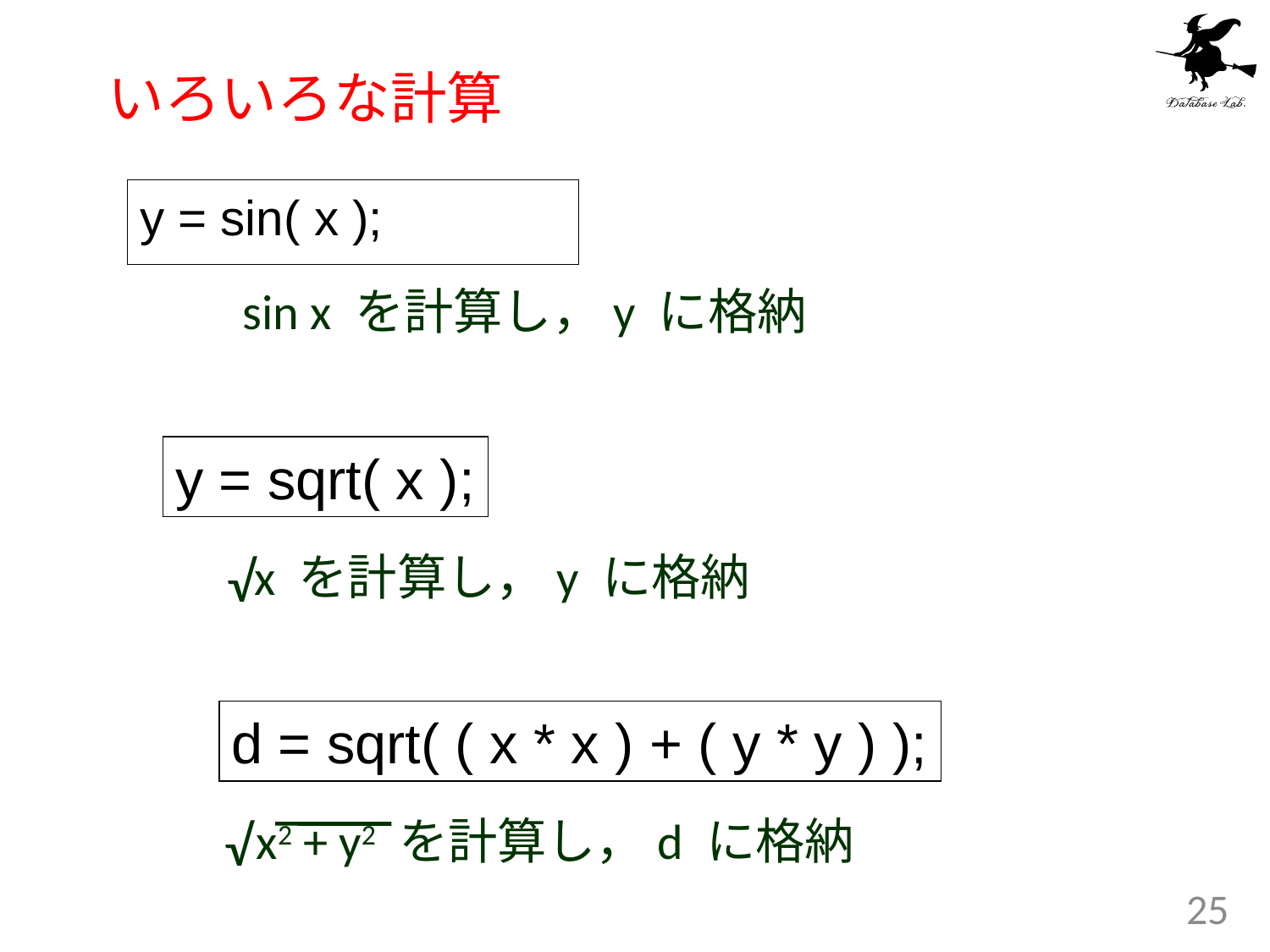

# いろいろな計算
y = sin( x );

sin x を計算し，y に格納
y = sqrt( x );
√
x を計算し，y に格納
d = sqrt( ( x * x ) + ( y * y ) );
√
x2 + y2 を計算し，d に格納

25